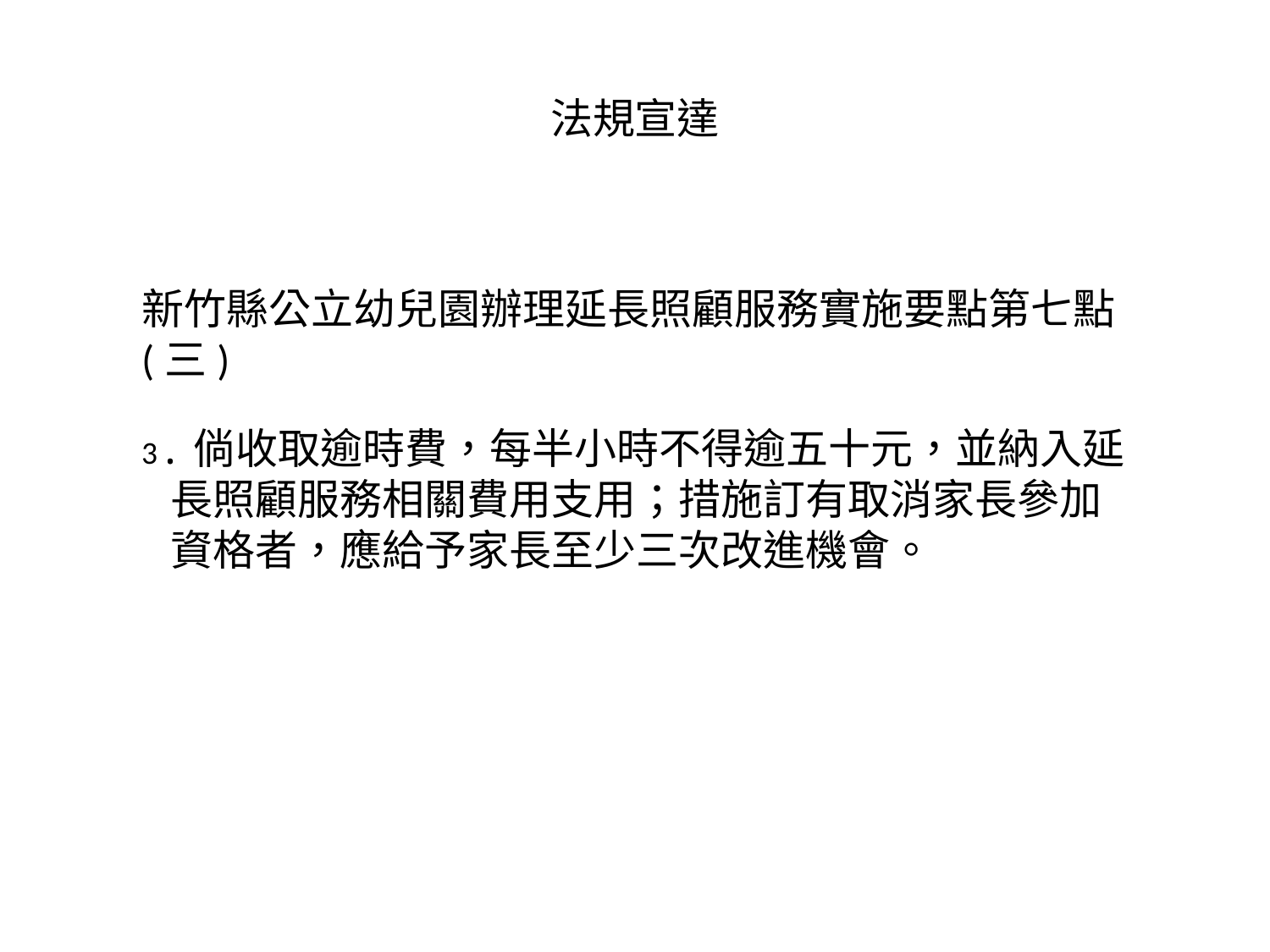

# 法規宣達
新竹縣公立幼兒園辦理延長照顧服務實施要點第七點(三)

3.倘收取逾時費，每半小時不得逾五十元，並納入延
  長照顧服務相關費用支用；措施訂有取消家長參加
  資格者，應給予家長至少三次改進機會。